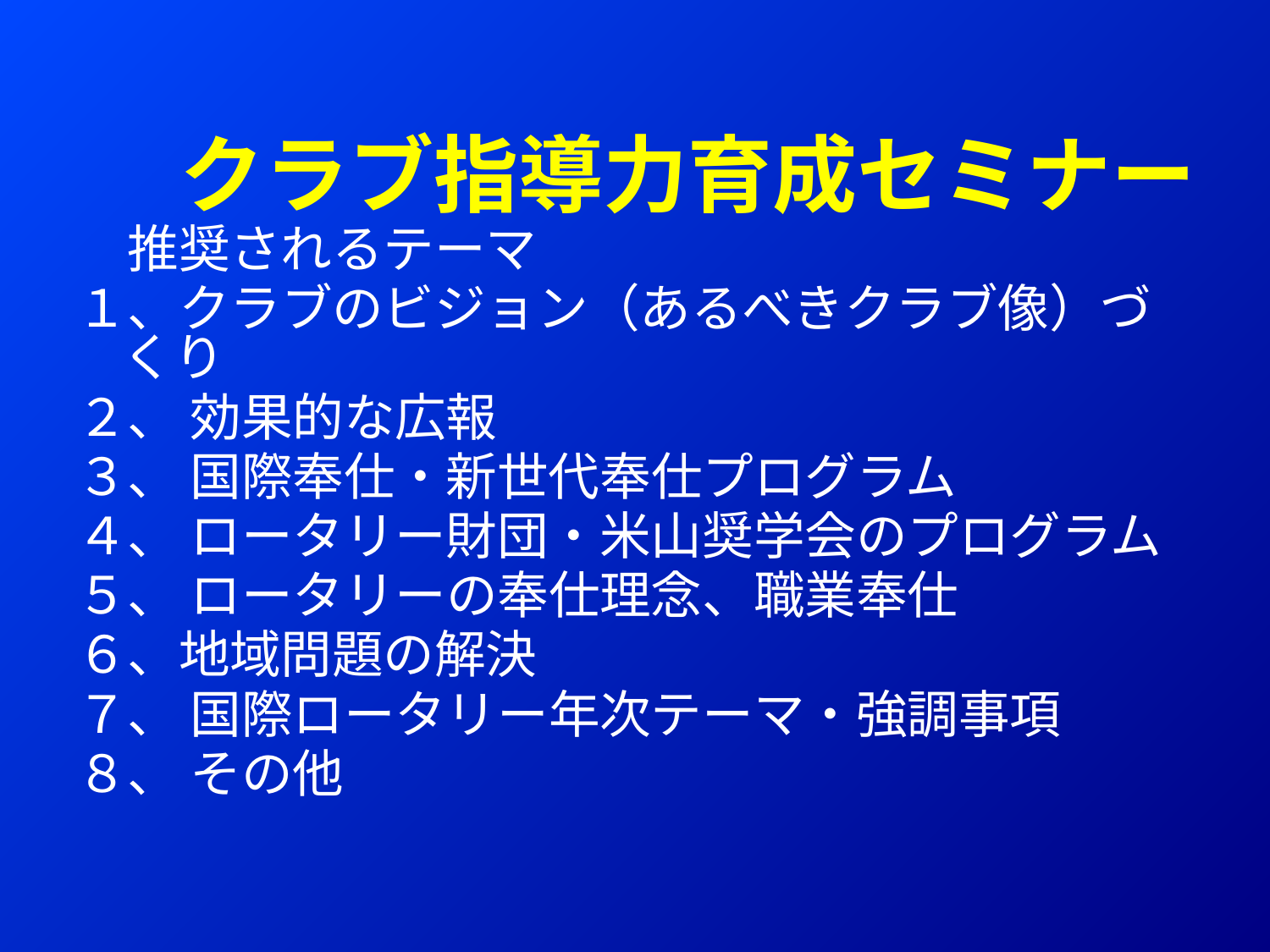

クラブ指導力育成セミナー
　推奨されるテーマ
１、クラブのビジョン（あるべきクラブ像）づくり
２、 効果的な広報
３、 国際奉仕・新世代奉仕プログラム
４、 ロータリー財団・米山奨学会のプログラム
５、 ロータリーの奉仕理念、職業奉仕
６、地域問題の解決
７、 国際ロータリー年次テーマ・強調事項
８、 その他